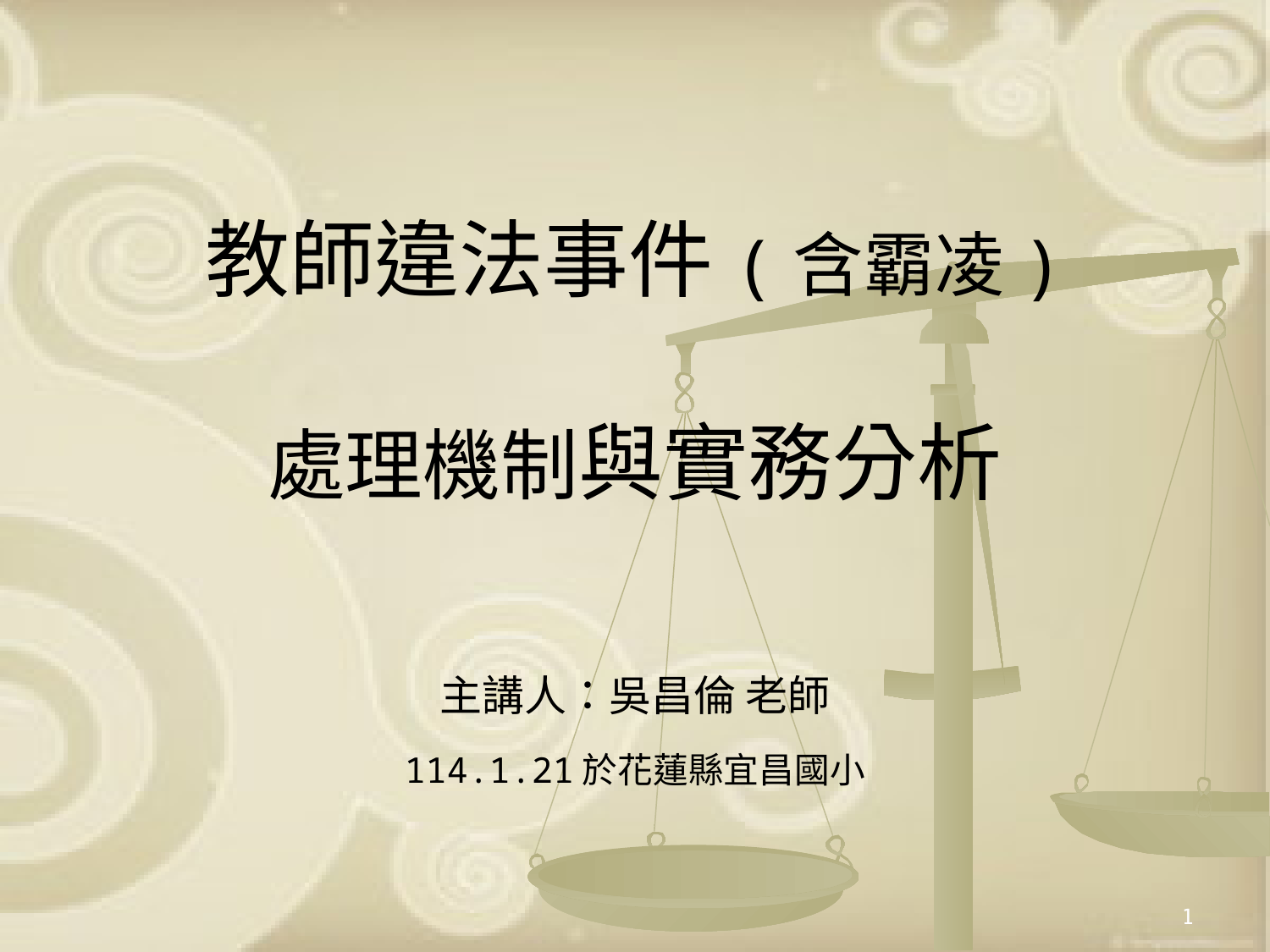

# 教師違法事件(含霸凌) 處理機制與實務分析

主講人：吳昌倫 老師
114.1.21於花蓮縣宜昌國小

1